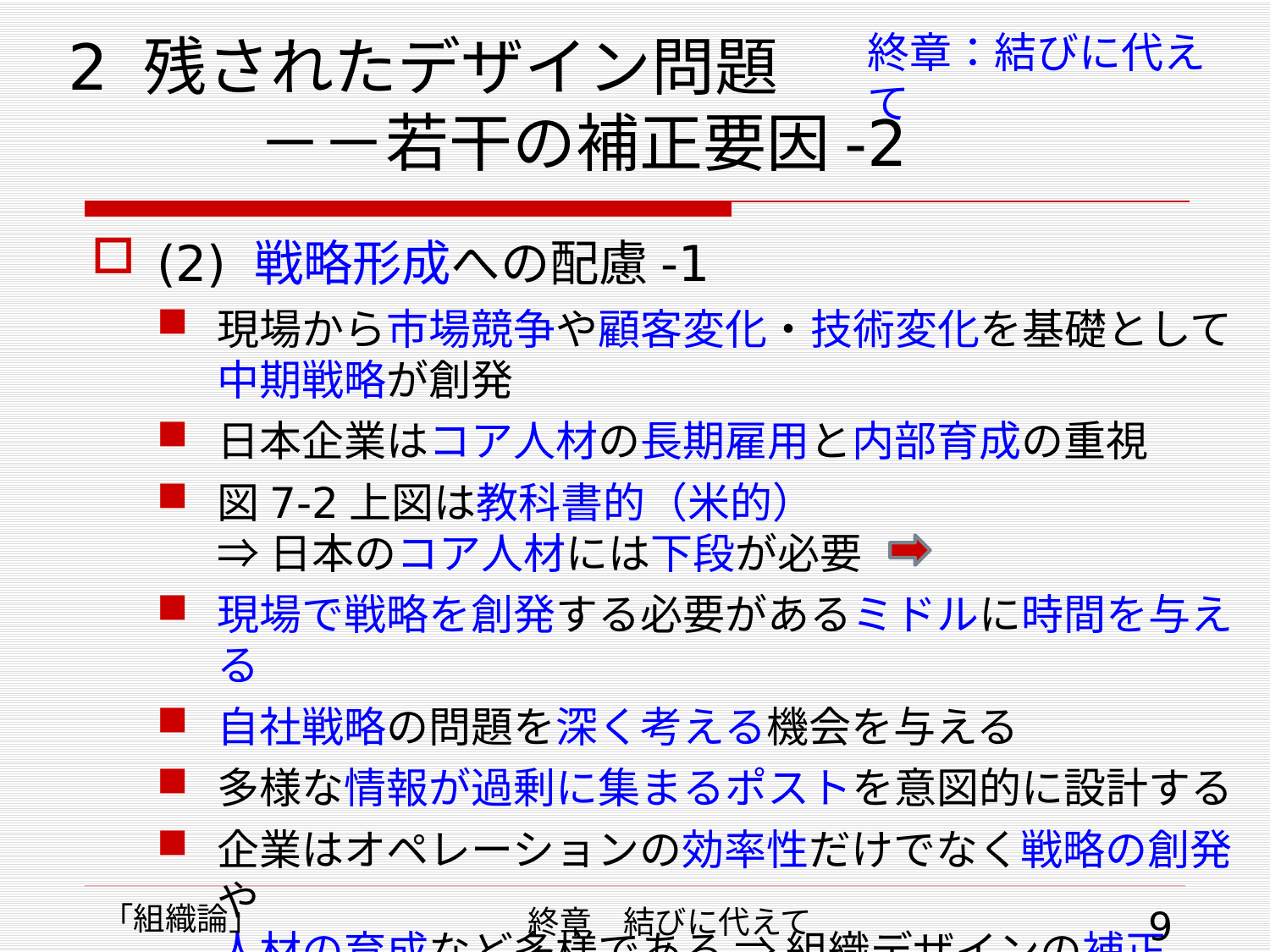

# 2 残されたデザイン問題 　　　－－若干の補正要因-2
終章：結びに代えて
(2) 戦略形成への配慮-1
現場から市場競争や顧客変化・技術変化を基礎として
中期戦略が創発
日本企業はコア人材の長期雇用と内部育成の重視
図7-2上図は教科書的（米的）
⇒ 日本のコア人材には下段が必要
現場で戦略を創発する必要があるミドルに時間を与える
自社戦略の問題を深く考える機会を与える
多様な情報が過剰に集まるポストを意図的に設計する
企業はオペレーションの効率性だけでなく戦略の創発や
人材の育成など多様である ⇒ 組織デザインの補正

「組織論」
終章　結びに代えて
9